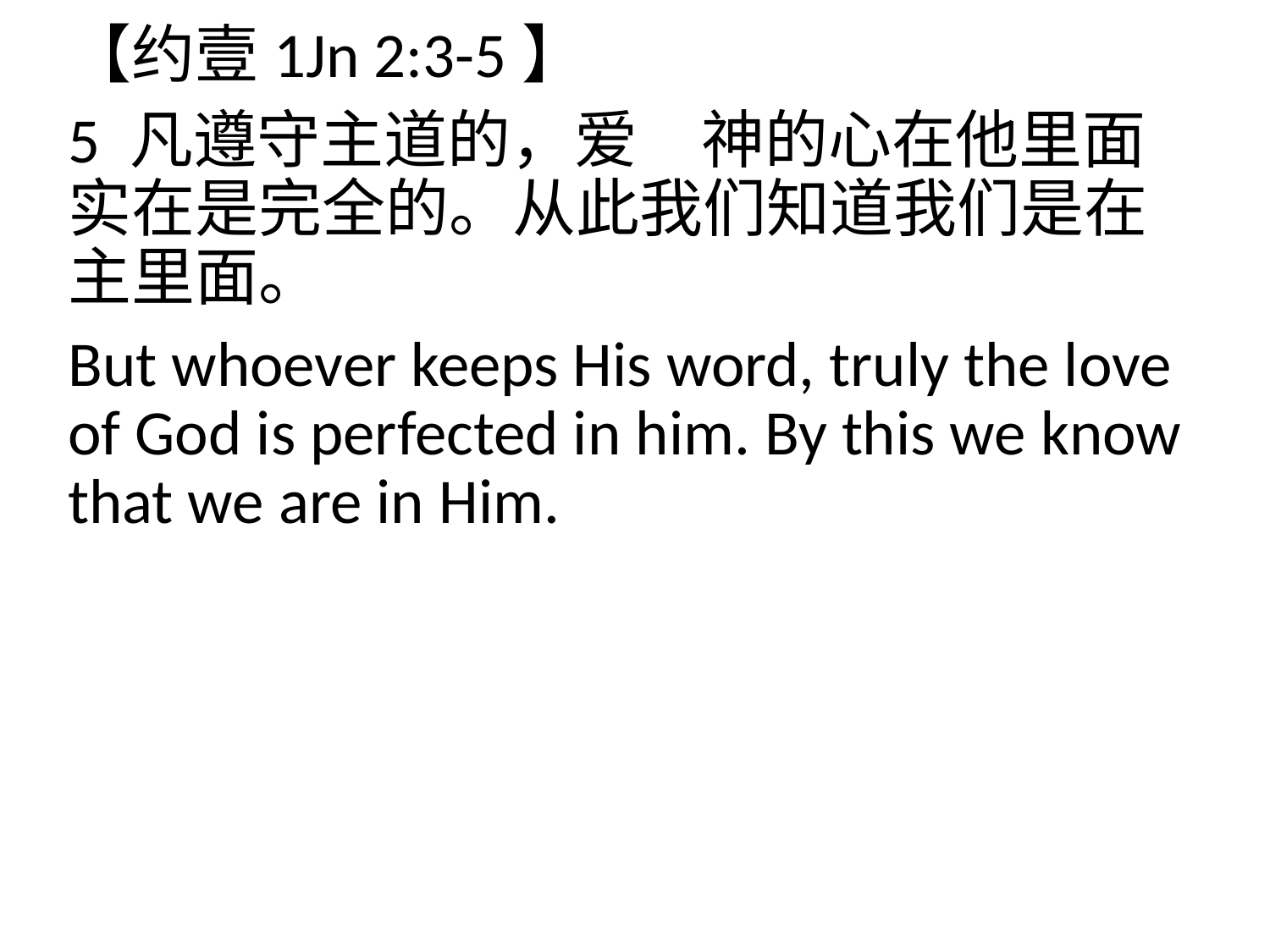

【约壹1Jn 2:3-5】
5 凡遵守主道的，爱　神的心在他里面实在是完全的。从此我们知道我们是在主里面。
But whoever keeps His word, truly the love of God is perfected in him. By this we know that we are in Him.